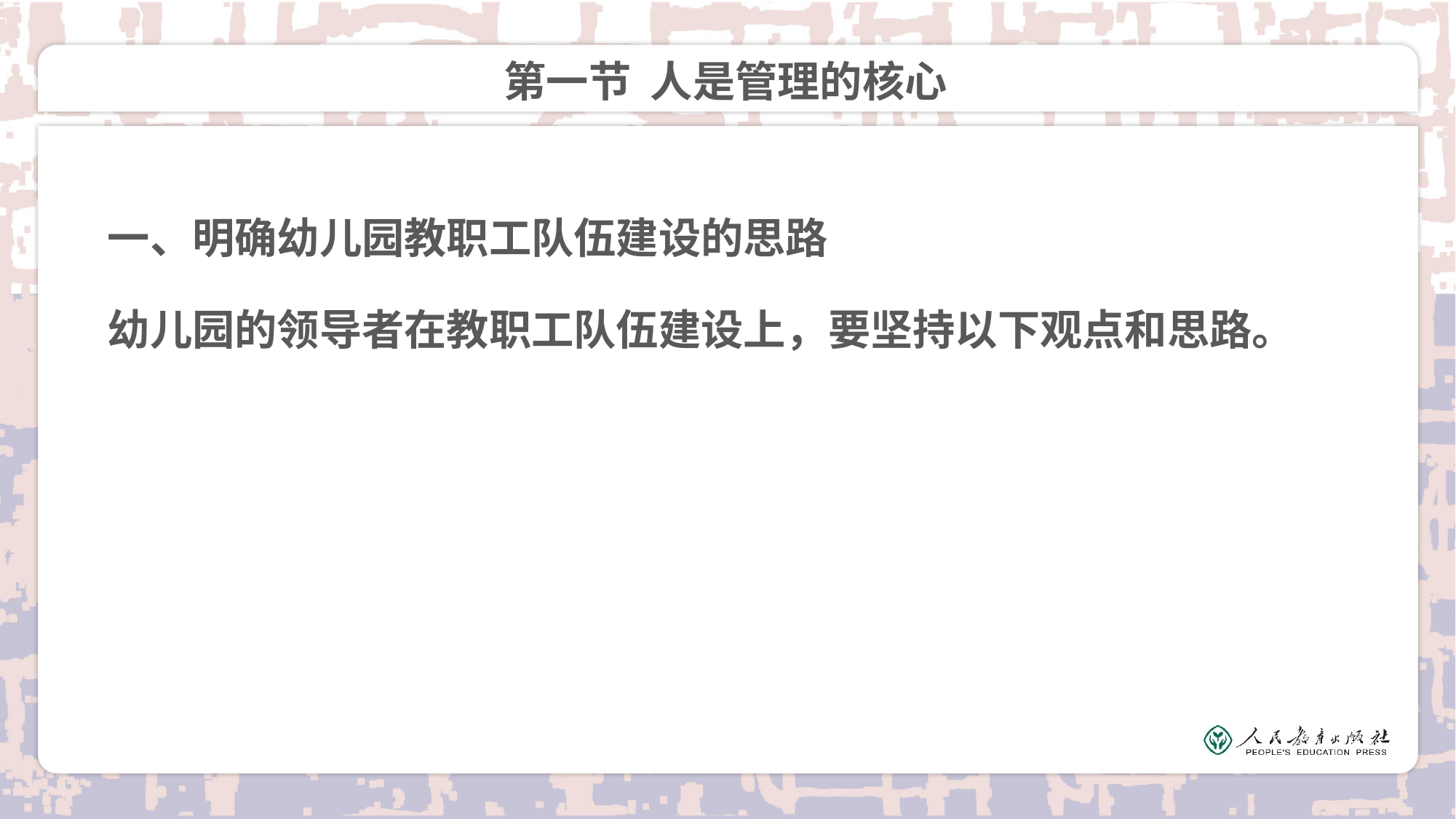

# 第一节  人是管理的核心
一、明确幼儿园教职工队伍建设的思路
幼儿园的领导者在教职工队伍建设上，要坚持以下观点和思路。